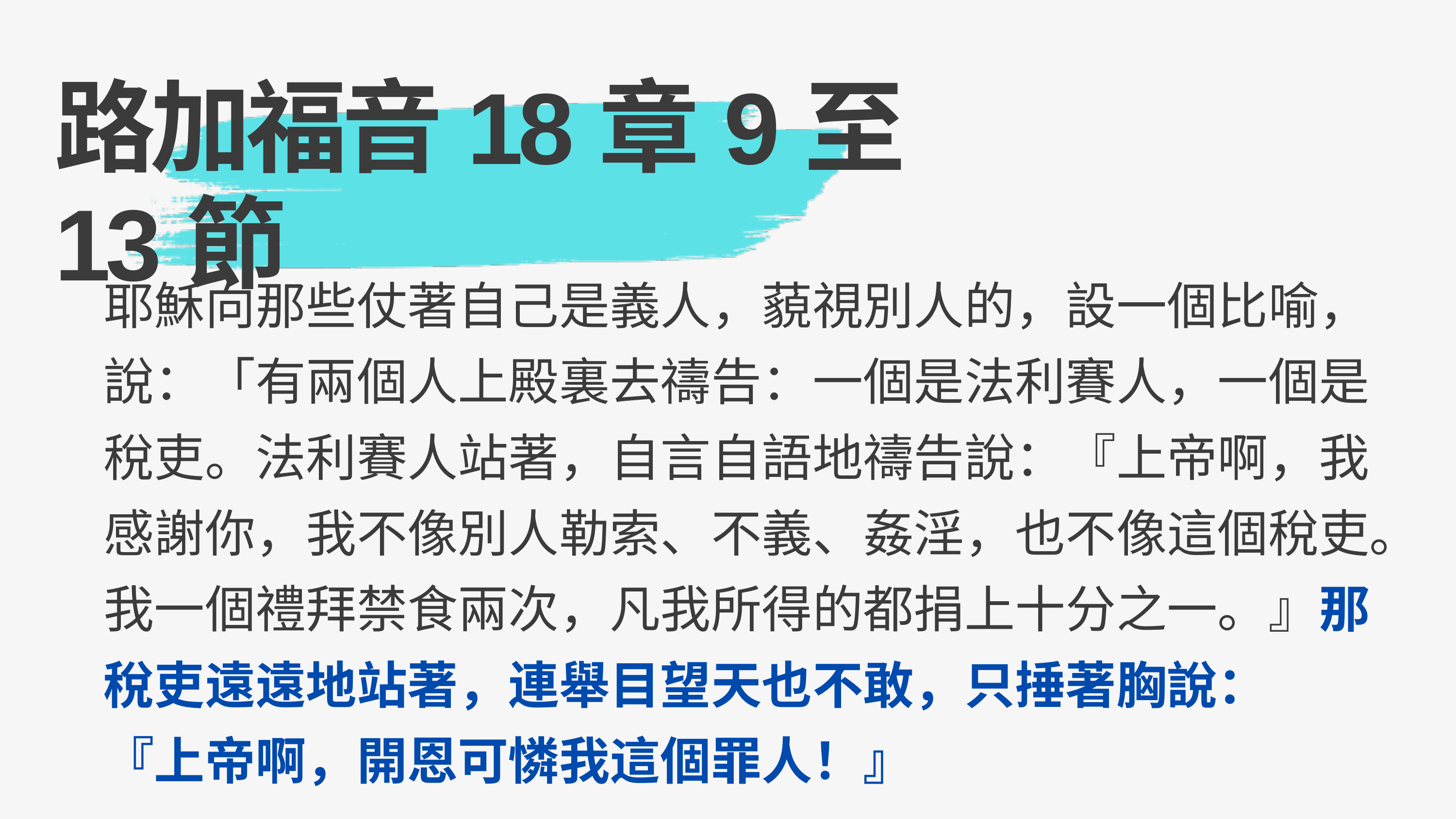

路加福音18章9至13節

耶穌向那些仗著自己是義人，藐視別人的，設一個比喻，說：「有兩個人上殿裏去禱告：一個是法利賽人，一個是稅吏。法利賽人站著，自言自語地禱告說：『上帝啊，我感謝你，我不像別人勒索、不義、姦淫，也不像這個稅吏。我一個禮拜禁食兩次，凡我所得的都捐上十分之一。』那稅吏遠遠地站著，連舉目望天也不敢，只捶著胸說：
『上帝啊，開恩可憐我這個罪人！』